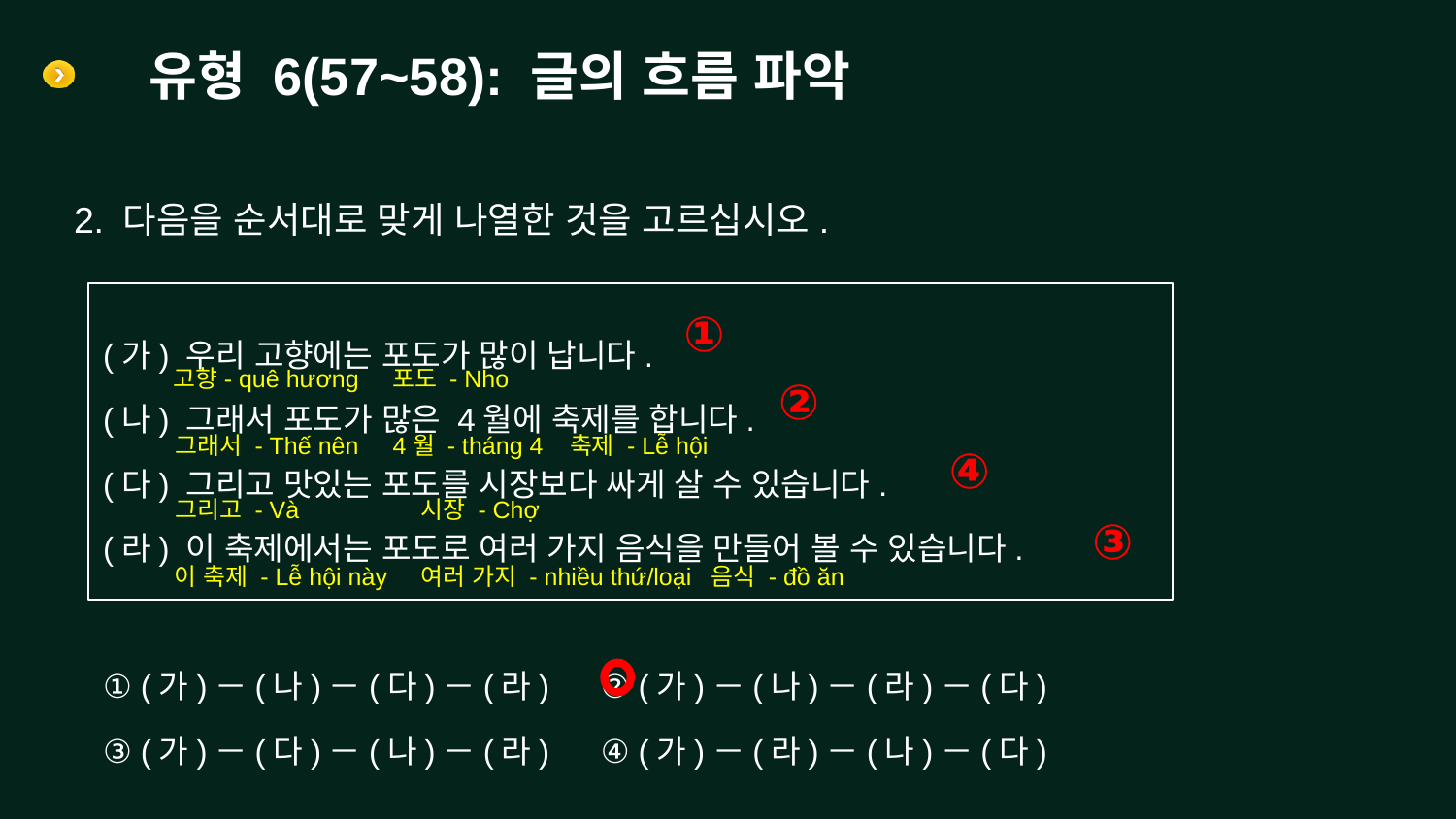

# 유형 6(57~58): 글의 흐름 파악
2. 다음을 순서대로 맞게 나열한 것을 고르십시오.
(가) 우리 고향에는 포도가 많이 납니다.
(나) 그래서 포도가 많은 4월에 축제를 합니다.
(다) 그리고 맛있는 포도를 시장보다 싸게 살 수 있습니다.
(라) 이 축제에서는 포도로 여러 가지 음식을 만들어 볼 수 있습니다.
①
고향- quê hương    포도 - Nho
②
그래서 - Thế nên     4월 - tháng 4   축제 - Lễ hội
④
그리고 - Và                 시장 - Chợ
③
이 축제 - Lễ hội này    여러 가지 - nhiều thứ/loại  음식 - đồ ăn
① (가)－(나)－(다)－(라)
③ (가)－(다)－(나)－(라)
② (가)－(나)－(라)－(다)
④ (가)－(라)－(나)－(다)